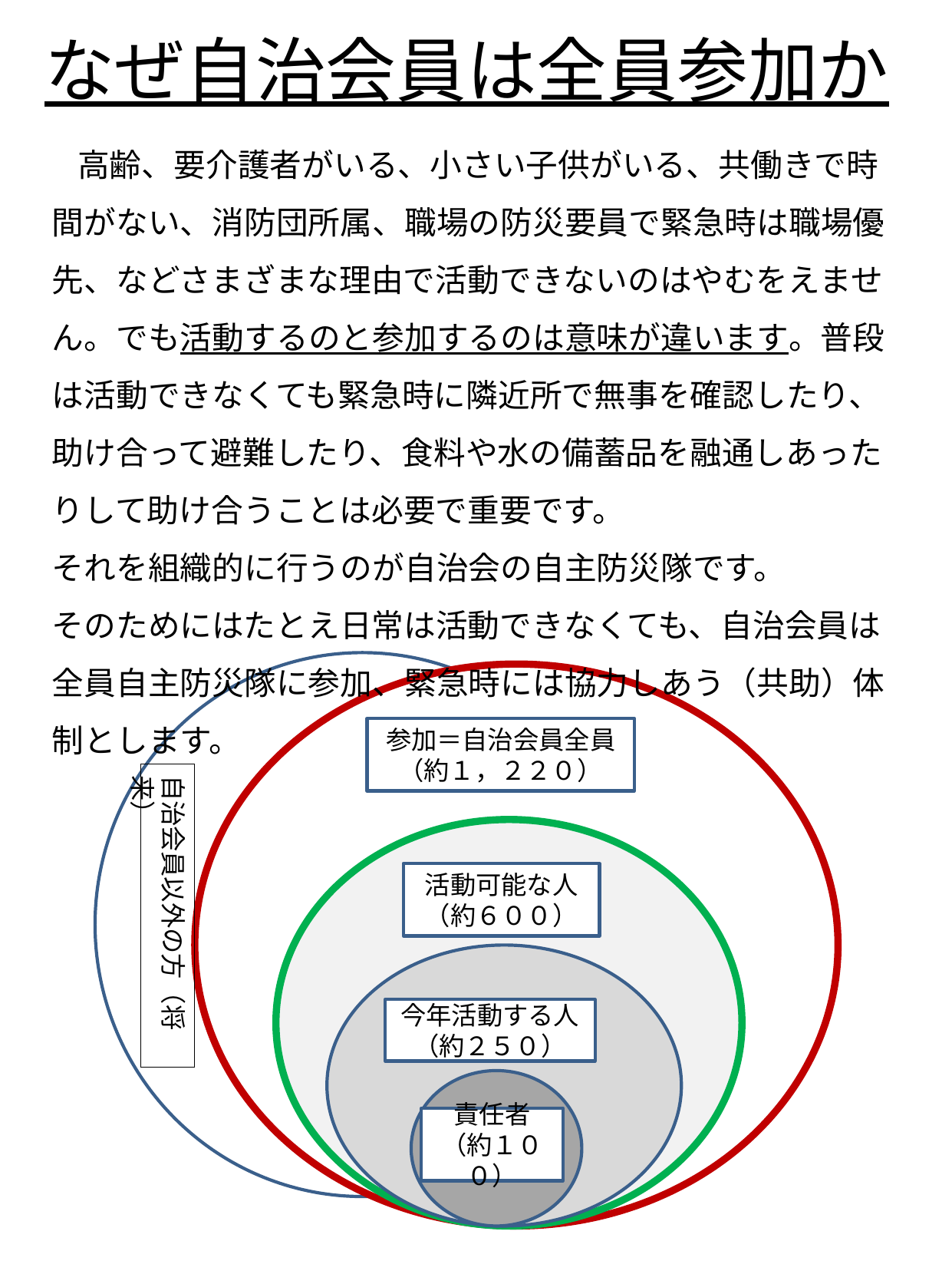

なぜ自治会員は全員参加か
　高齢、要介護者がいる、小さい子供がいる、共働きで時間がない、消防団所属、職場の防災要員で緊急時は職場優先、などさまざまな理由で活動できないのはやむをえません。でも活動するのと参加するのは意味が違います。普段は活動できなくても緊急時に隣近所で無事を確認したり、助け合って避難したり、食料や水の備蓄品を融通しあったりして助け合うことは必要で重要です。
それを組織的に行うのが自治会の自主防災隊です。
そのためにはたとえ日常は活動できなくても、自治会員は全員自主防災隊に参加、緊急時には協力しあう（共助）体制とします。
自治会員以外の方
参加＝自治会員全員
参加＝自治会員全員
（約１，２２０）
自治会員以外の方（将来）

活動可能な人
（約６００）

今年活動する人
（約２５０）

責任者
（約１００）